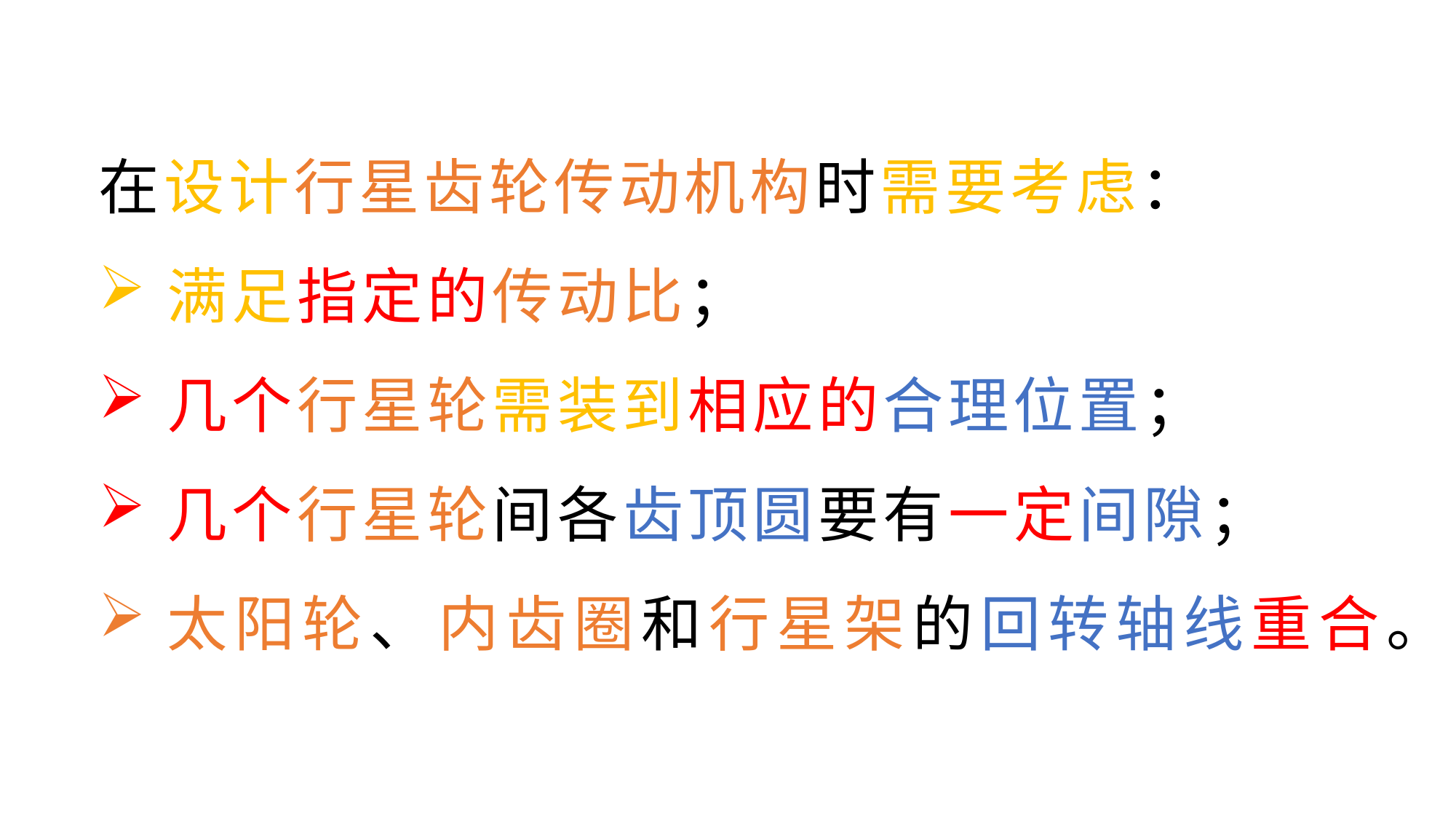

在设计行星齿轮传动机构时需要考虑：
满足指定的传动比；
几个行星轮需装到相应的合理位置；
几个行星轮间各齿顶圆要有一定间隙；
太阳轮、内齿圈和行星架的回转轴线重合。